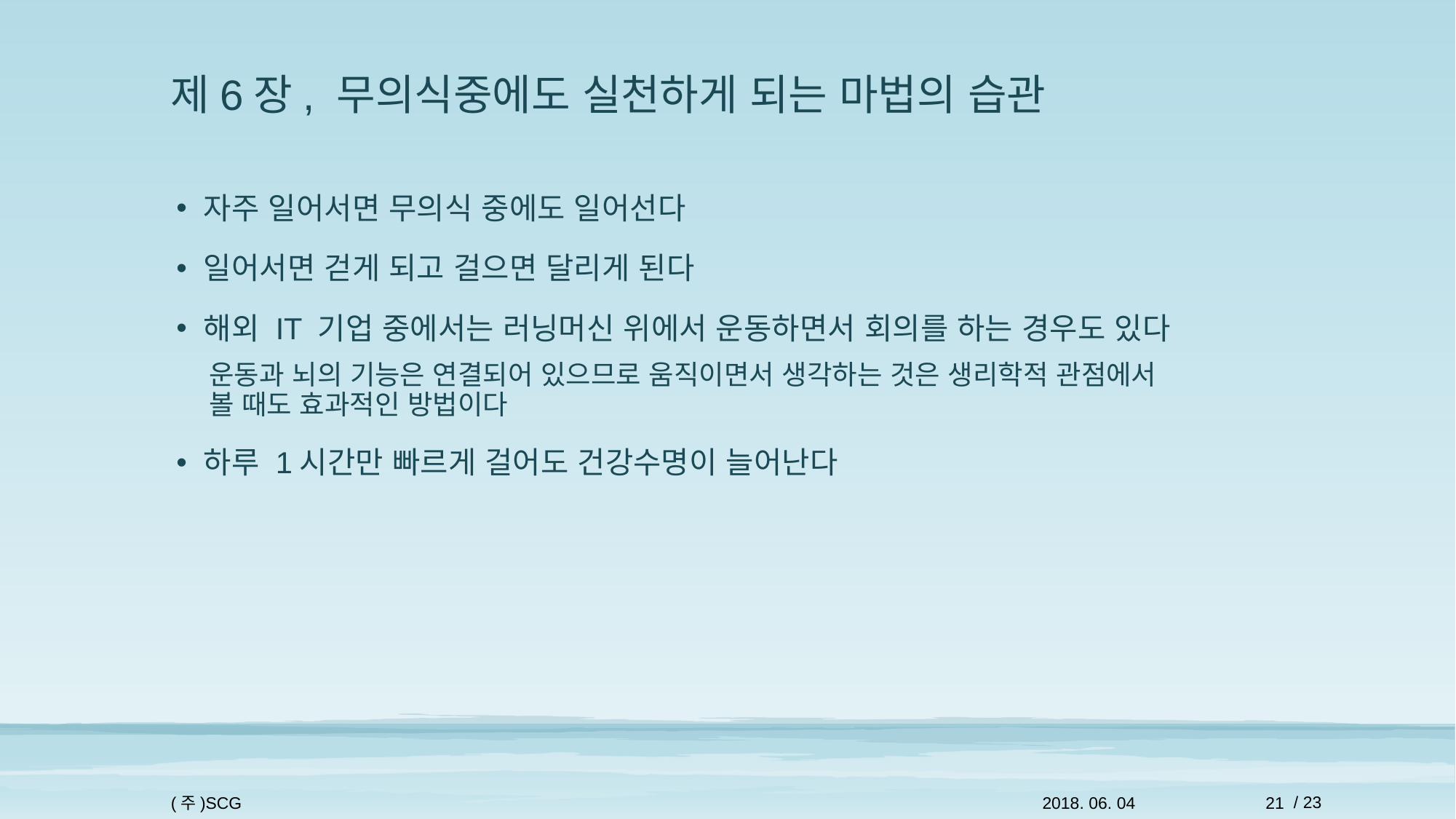

# 제6장, 무의식중에도 실천하게 되는 마법의 습관
자주 일어서면 무의식 중에도 일어선다
일어서면 걷게 되고 걸으면 달리게 된다
해외 IT 기업 중에서는 러닝머신 위에서 운동하면서 회의를 하는 경우도 있다
운동과 뇌의 기능은 연결되어 있으므로 움직이면서 생각하는 것은 생리학적 관점에서
볼 때도 효과적인 방법이다
하루 1시간만 빠르게 걸어도 건강수명이 늘어난다

(주)SCG
2018. 06. 04
21